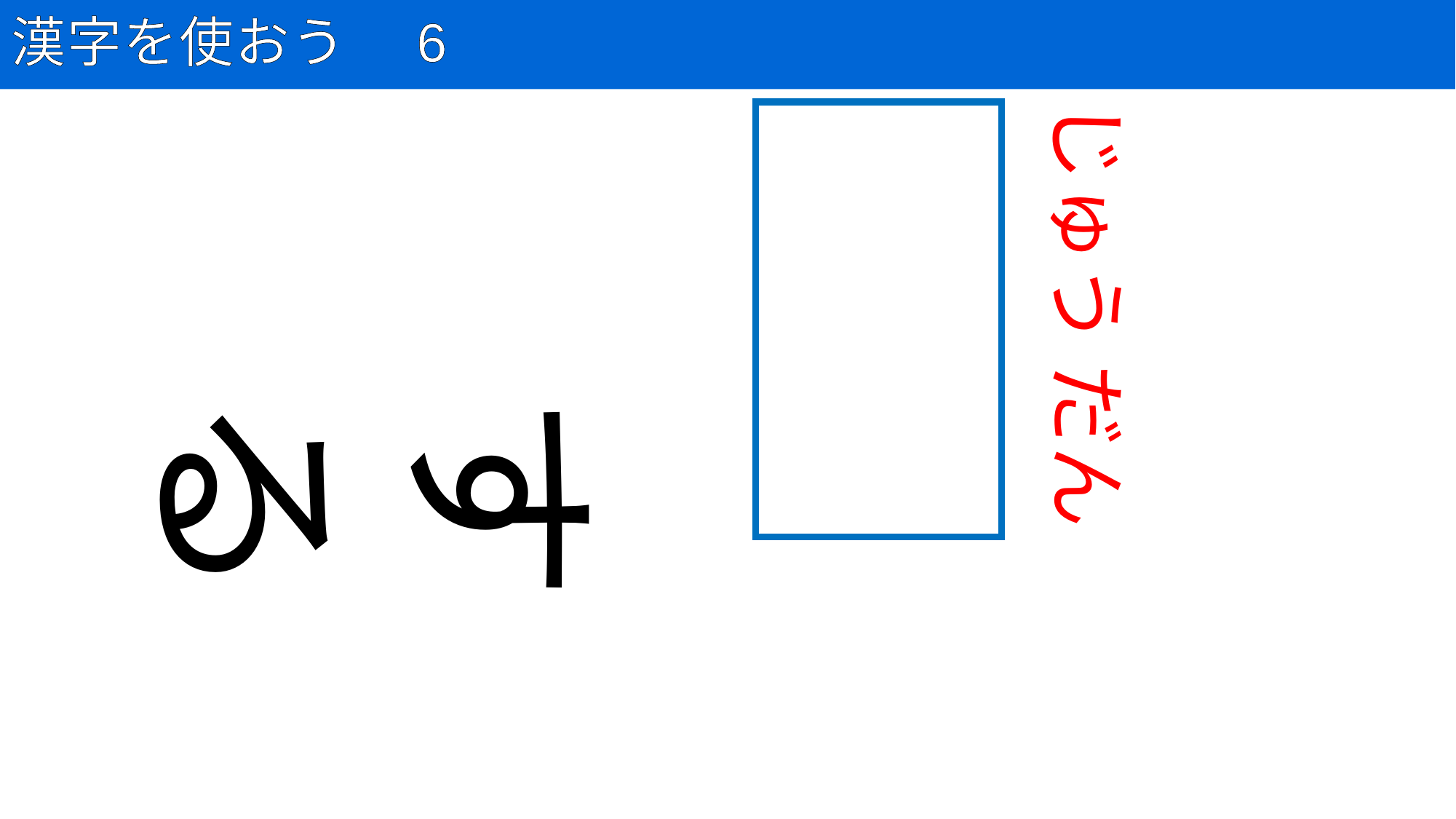

# 漢字を使おう　6
31
じゅう だん

縦断
する